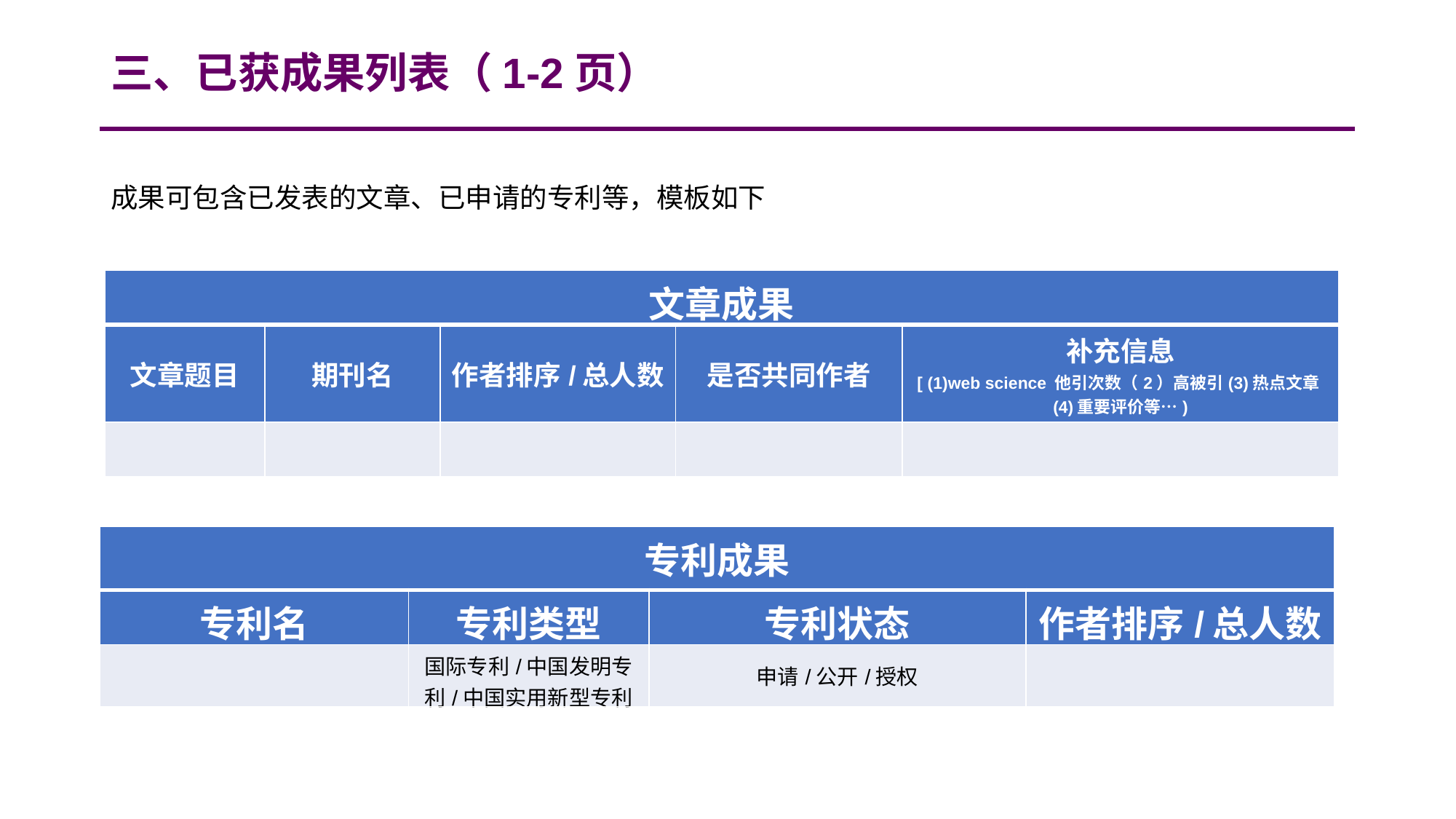

# 三、已获成果列表（1-2页）
成果可包含已发表的文章、已申请的专利等，模板如下

| 文章成果 |  |  |  |  |
| --- | --- | --- | --- | --- |
| 文章题目 | 期刊名 | 作者排序/总人数 | 是否共同作者 | 补充信息 [ (1)web science 他引次数（2）高被引(3)热点文章(4)重要评价等…) |
|  |  |  |  |  |
| 专利成果 |  |  |  |
| --- | --- | --- | --- |
| 专利名 | 专利类型 | 专利状态 | 作者排序/总人数 |
|  | 国际专利/中国发明专利/中国实用新型专利 | 申请/公开/授权 |  |